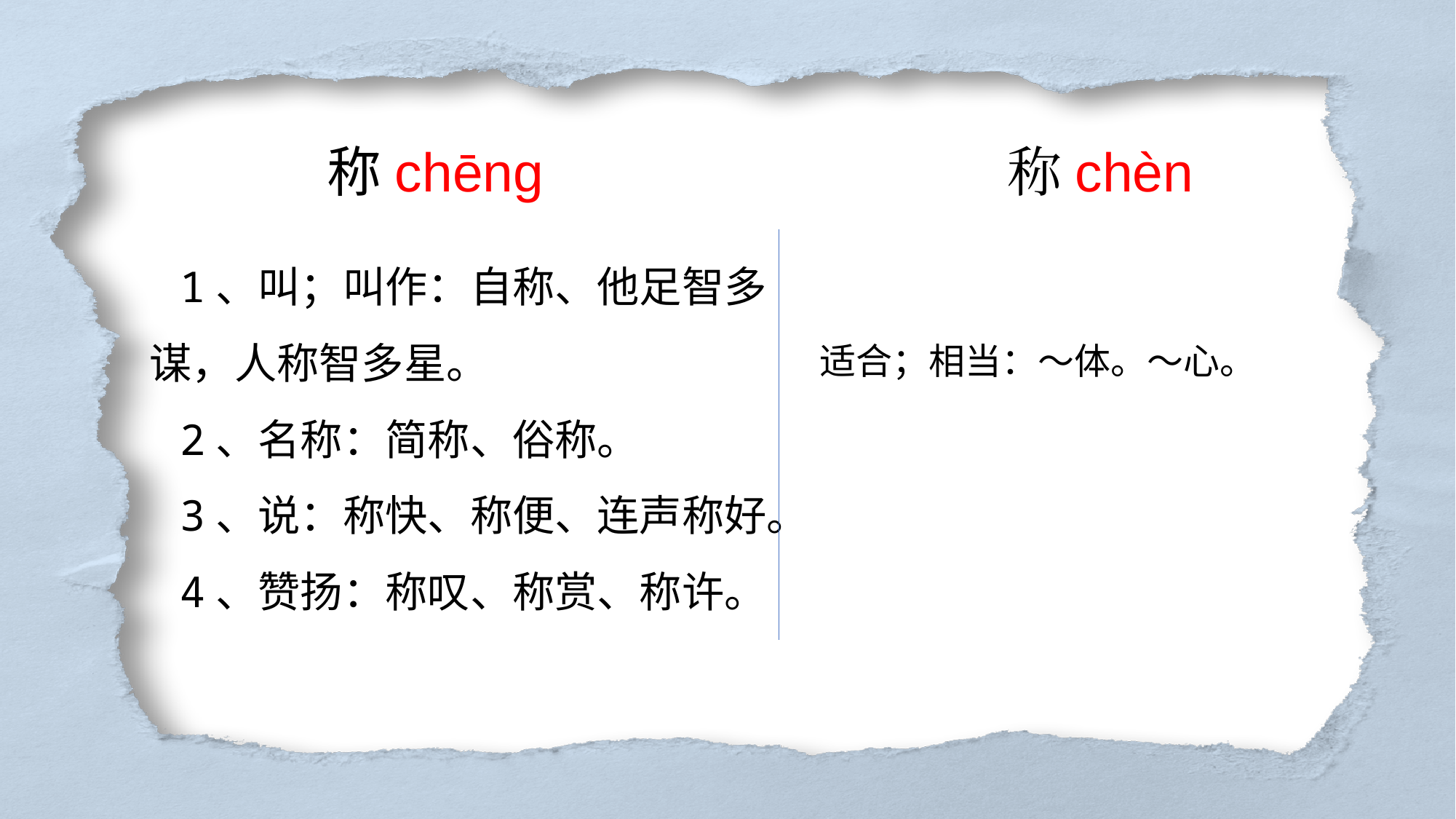

称chēng

称chèn

1、叫；叫作：自称、他足智多谋，人称智多星。
2、名称：简称、俗称。
3、说：称快、称便、连声称好。
4、赞扬：称叹、称赏、称许。

适合；相当：～体。～心。